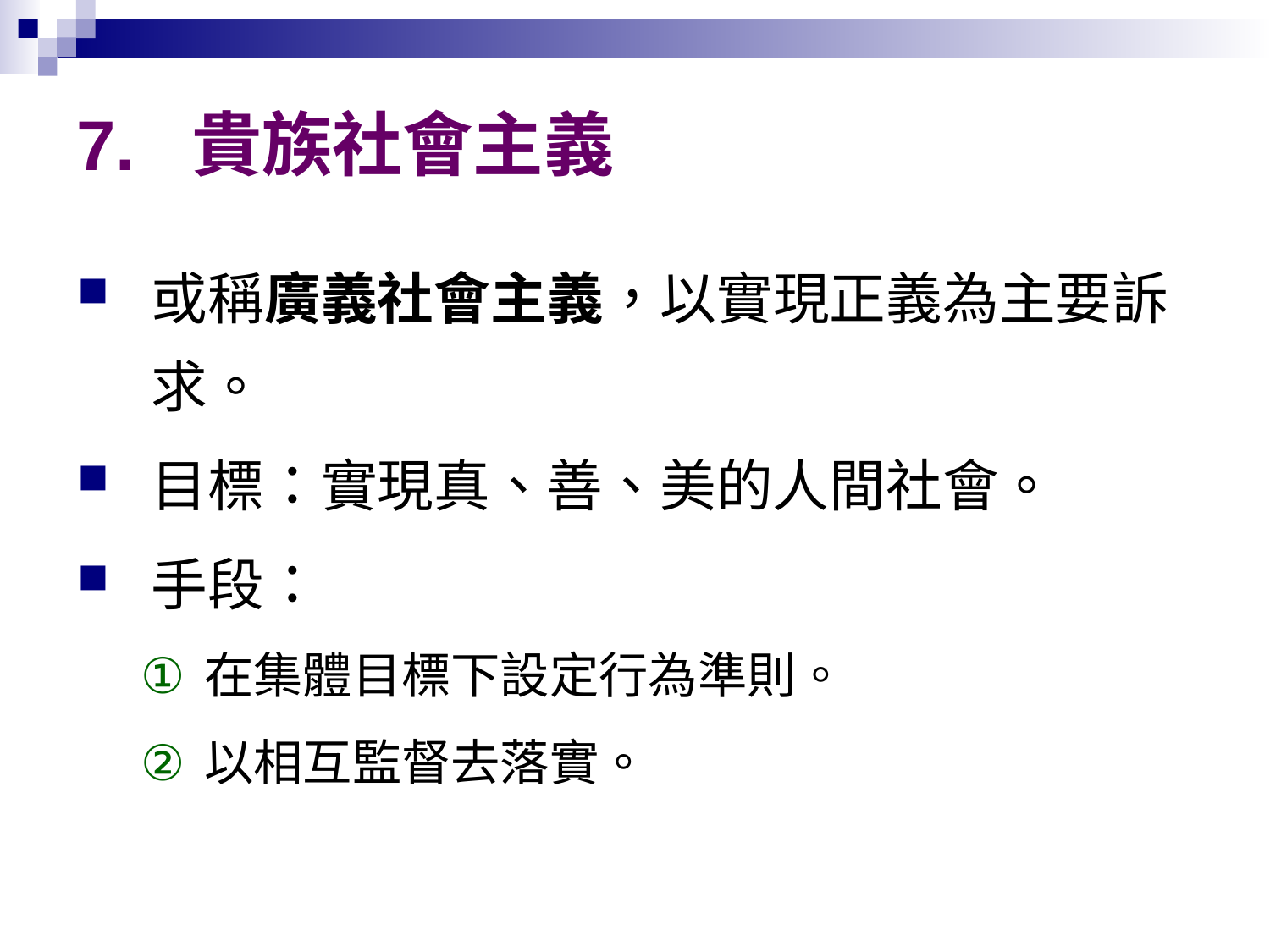

# 7.  貴族社會主義
或稱廣義社會主義，以實現正義為主要訴求。
目標：實現真、善、美的人間社會。
手段：
在集體目標下設定行為準則。
以相互監督去落實。